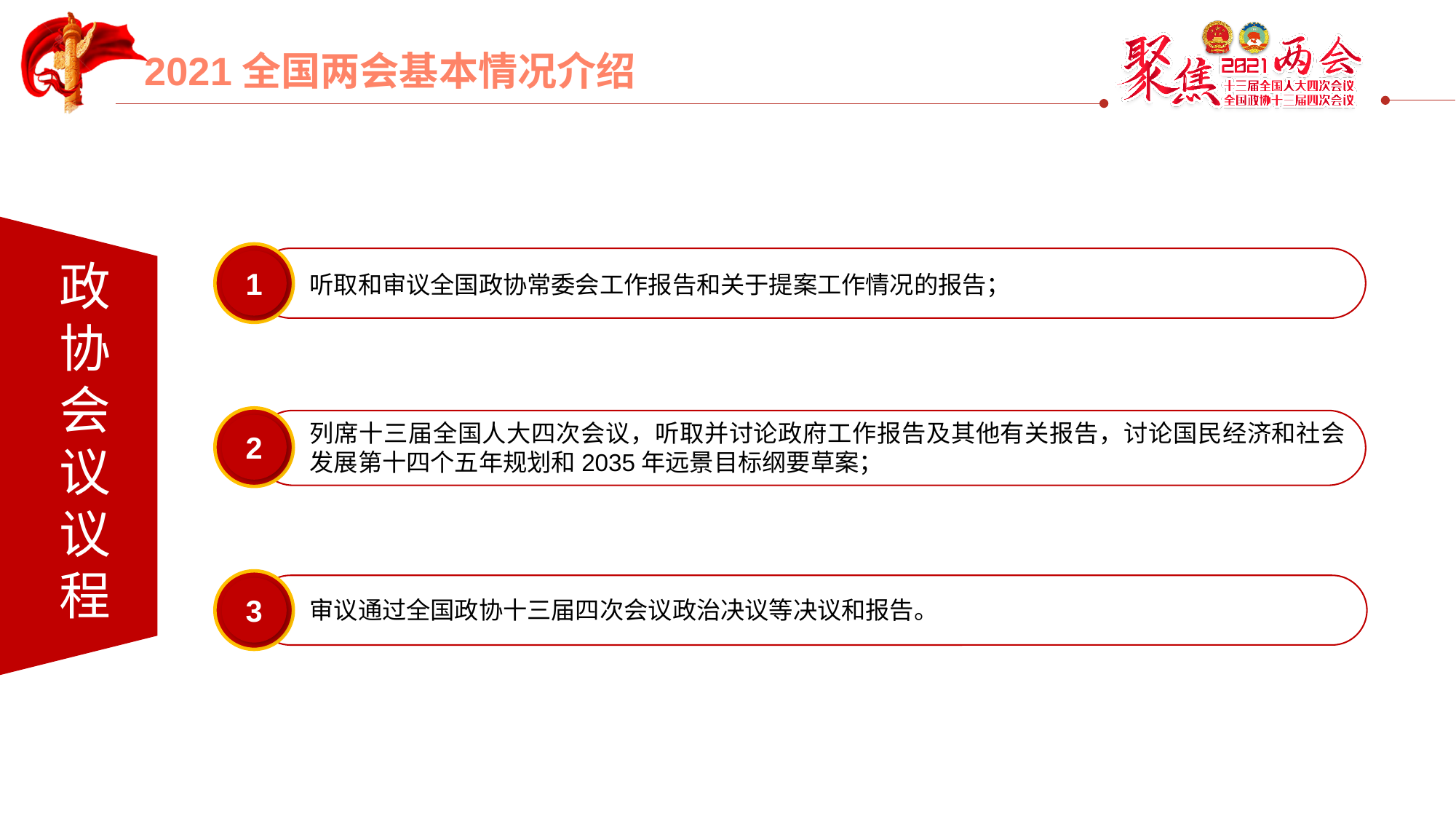

延迟符
政协会
议
议程

1

听取和审议全国政协常委会工作报告和关于提案工作情况的报告；

2

列席十三届全国人大四次会议，听取并讨论政府工作报告及其他有关报告，讨论国民经济和社会发展第十四个五年规划和2035年远景目标纲要草案；

3

审议通过全国政协十三届四次会议政治决议等决议和报告。